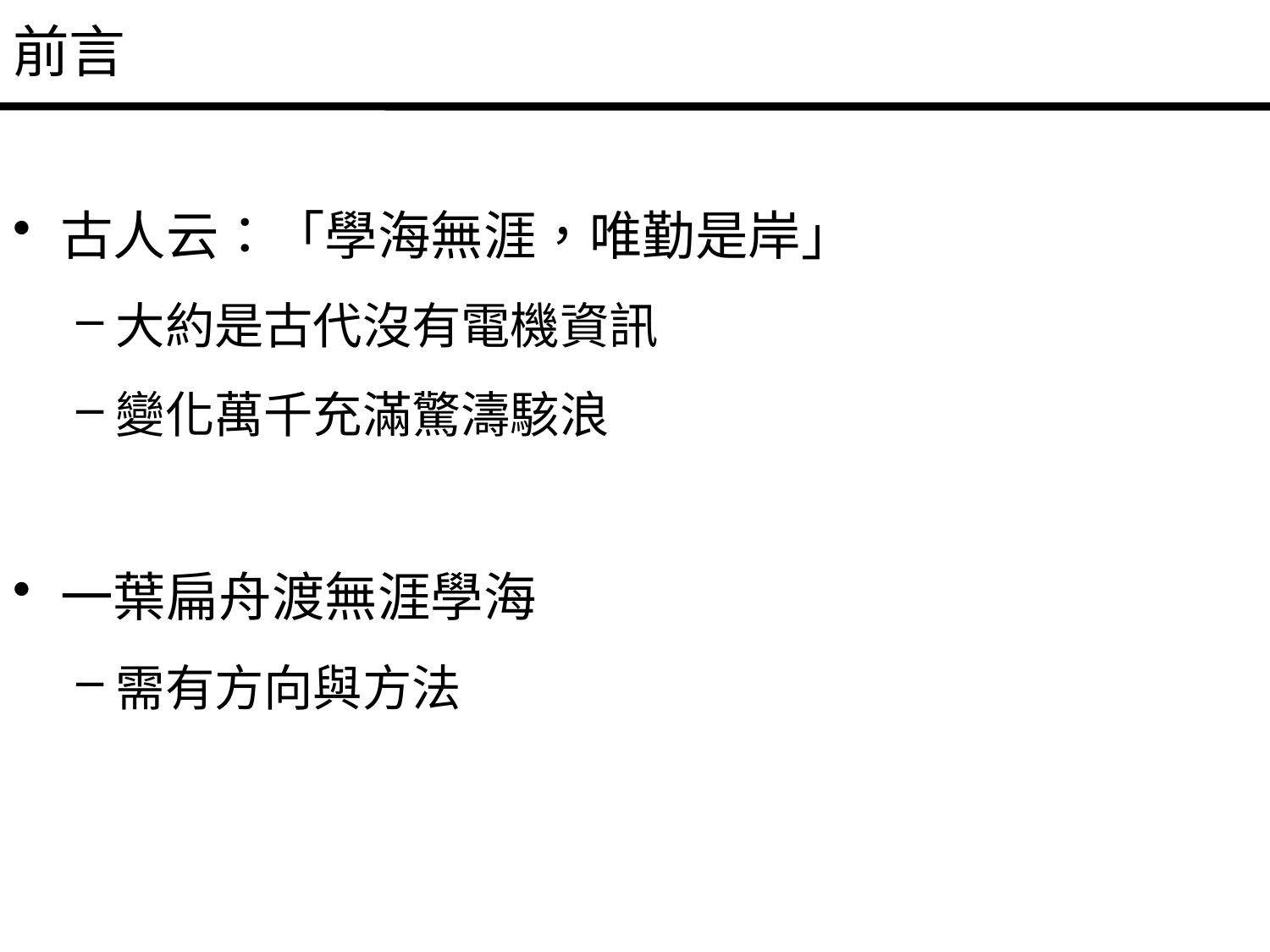

# 前言

古人云：「學海無涯，唯勤是岸」
大約是古代沒有電機資訊
變化萬千充滿驚濤駭浪

一葉扁舟渡無涯學海
需有方向與方法